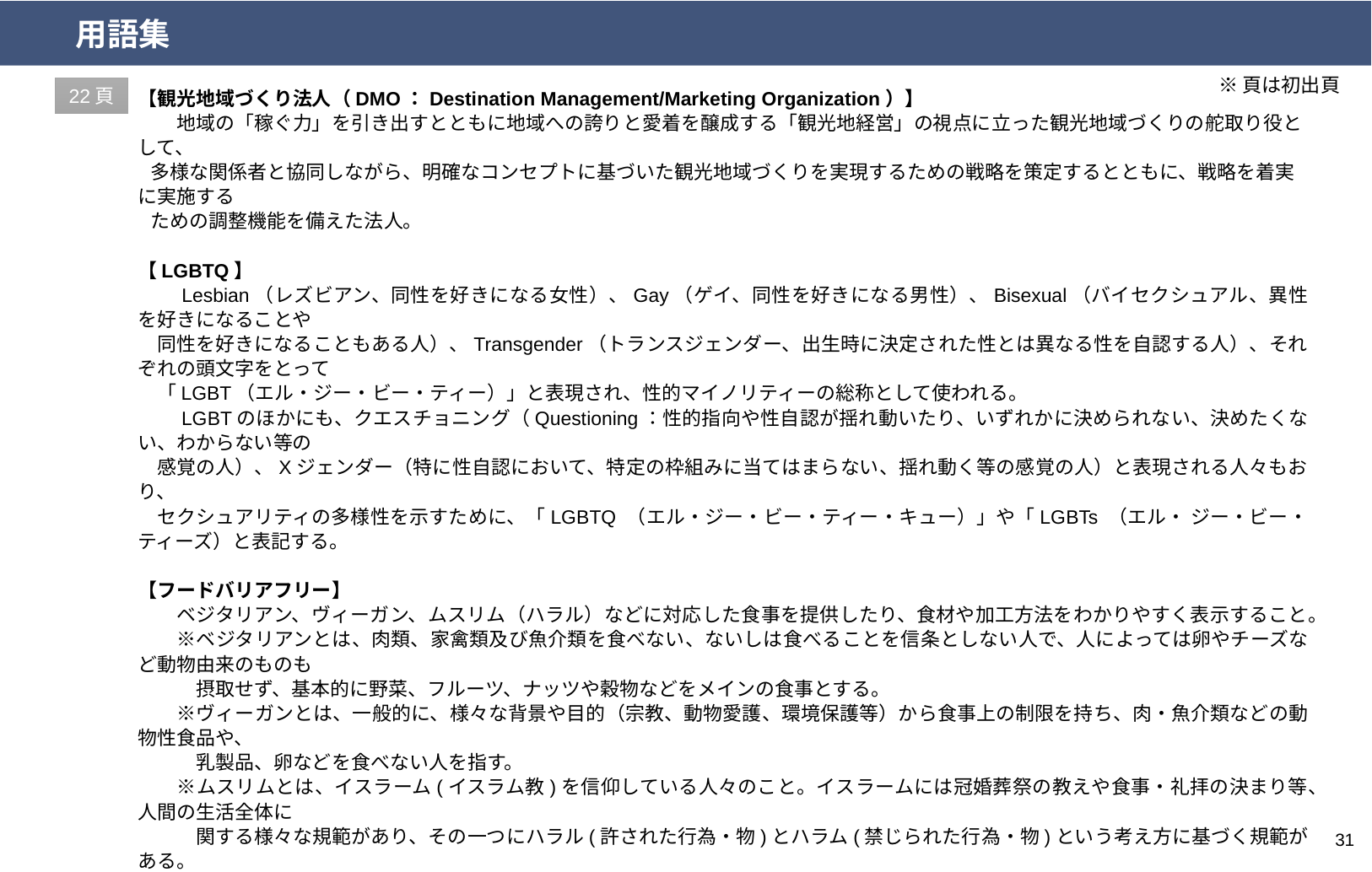

用語集
※頁は初出頁
【観光地域づくり法人（DMO：Destination Management/Marketing Organization）】
　　地域の「稼ぐ力」を引き出すとともに地域への誇りと愛着を醸成する「観光地経営」の視点に立った観光地域づくりの舵取り役として、
  多様な関係者と協同しながら、明確なコンセプトに基づいた観光地域づくりを実現するための戦略を策定するとともに、戦略を着実に実施する
  ための調整機能を備えた法人。

【LGBTQ】
　　Lesbian（レズビアン、同性を好きになる女性）、Gay（ゲイ、同性を好きになる男性）、Bisexual（バイセクシュアル、異性を好きになることや
　同性を好きになることもある人）、Transgender（トランスジェンダー、出生時に決定された性とは異なる性を自認する人）、それぞれの頭文字をとって
　「LGBT（エル・ジー・ビー・ティー）」と表現され、性的マイノリティーの総称として使われる。
　　LGBTのほかにも、クエスチョニング（Questioning：性的指向や性自認が揺れ動いたり、いずれかに決められない、決めたくない、わからない等の
　感覚の人）、Xジェンダー（特に性自認において、特定の枠組みに当てはまらない、揺れ動く等の感覚の人）と表現される人々もおり、
　セクシュアリティの多様性を示すために、「LGBTQ （エル・ジー・ビー・ティー・キュー）」や「LGBTs （エル・ ジー・ビー・ティーズ）と表記する。

【フードバリアフリー】
　　ベジタリアン、ヴィーガン、ムスリム（ハラル）などに対応した食事を提供したり、食材や加工方法をわかりやすく表示すること。
　　※ベジタリアンとは、肉類、家禽類及び魚介類を食べない、ないしは食べることを信条としない人で、人によっては卵やチーズなど動物由来のものも
　　　摂取せず、基本的に野菜、フルーツ、ナッツや穀物などをメインの食事とする。
　　※ヴィーガンとは、一般的に、様々な背景や目的（宗教、動物愛護、環境保護等）から食事上の制限を持ち、肉・魚介類などの動物性食品や、
　　　乳製品、卵などを食べない人を指す。
　　※ムスリムとは、イスラーム(イスラム教)を信仰している人々のこと。イスラームには冠婚葬祭の教えや食事・礼拝の決まり等、人間の生活全体に
　　　関する様々な規範があり、その一つにハラル(許された行為・物)とハラム(禁じられた行為・物)という考え方に基づく規範がある。

22頁
31